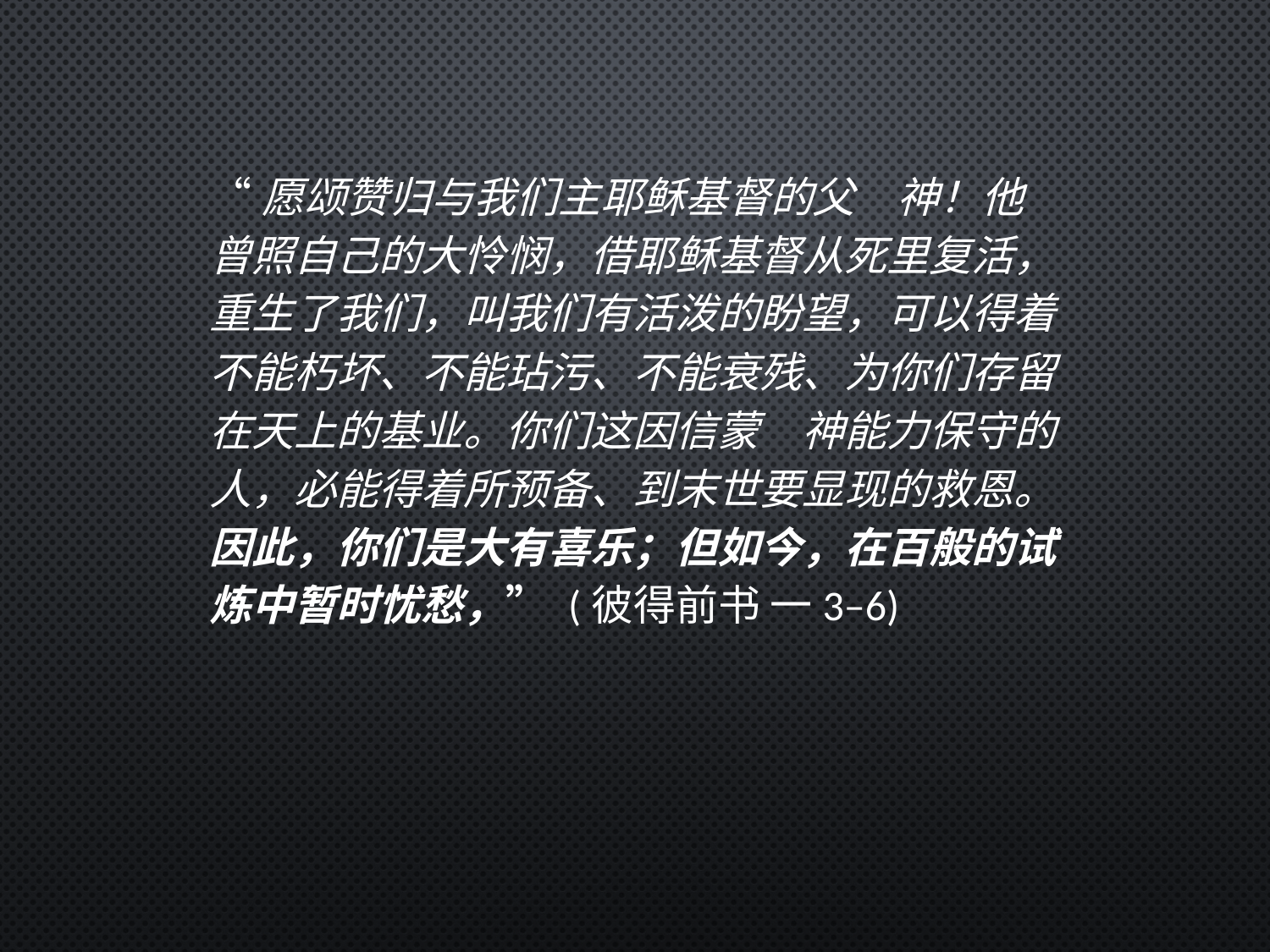

“愿颂赞归与我们主耶稣基督的父　神！他曾照自己的大怜悯，借耶稣基督从死里复活，重生了我们，叫我们有活泼的盼望，可以得着不能朽坏、不能玷污、不能衰残、为你们存留在天上的基业。你们这因信蒙　神能力保守的人，必能得着所预备、到末世要显现的救恩。因此，你们是大有喜乐；但如今，在百般的试炼中暂时忧愁，” (彼得前书 一3–6)